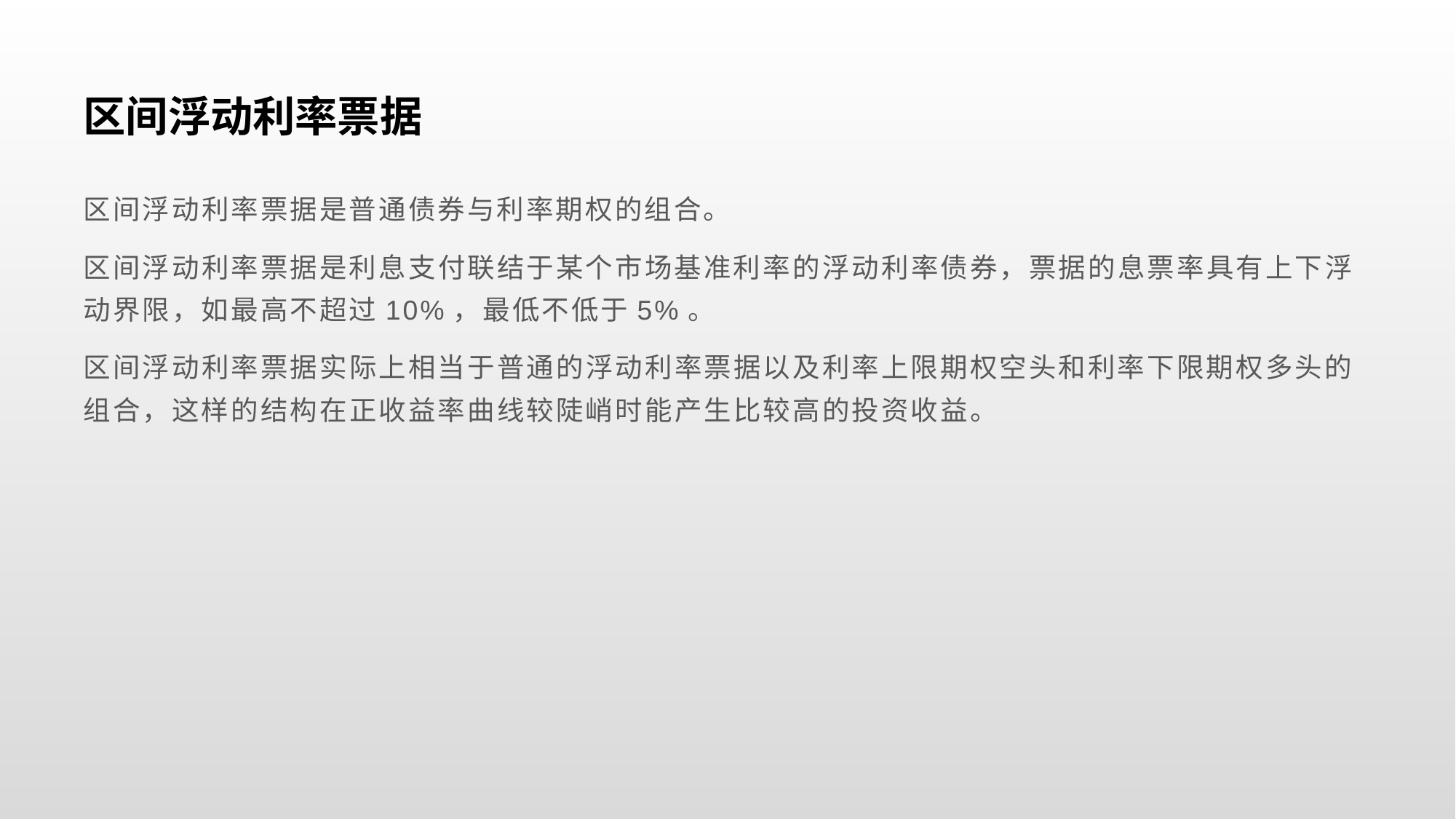

# 区间浮动利率票据
区间浮动利率票据是普通债券与利率期权的组合。
区间浮动利率票据是利息支付联结于某个市场基准利率的浮动利率债券，票据的息票率具有上下浮动界限，如最高不超过10%，最低不低于5%。
区间浮动利率票据实际上相当于普通的浮动利率票据以及利率上限期权空头和利率下限期权多头的组合，这样的结构在正收益率曲线较陡峭时能产生比较高的投资收益。